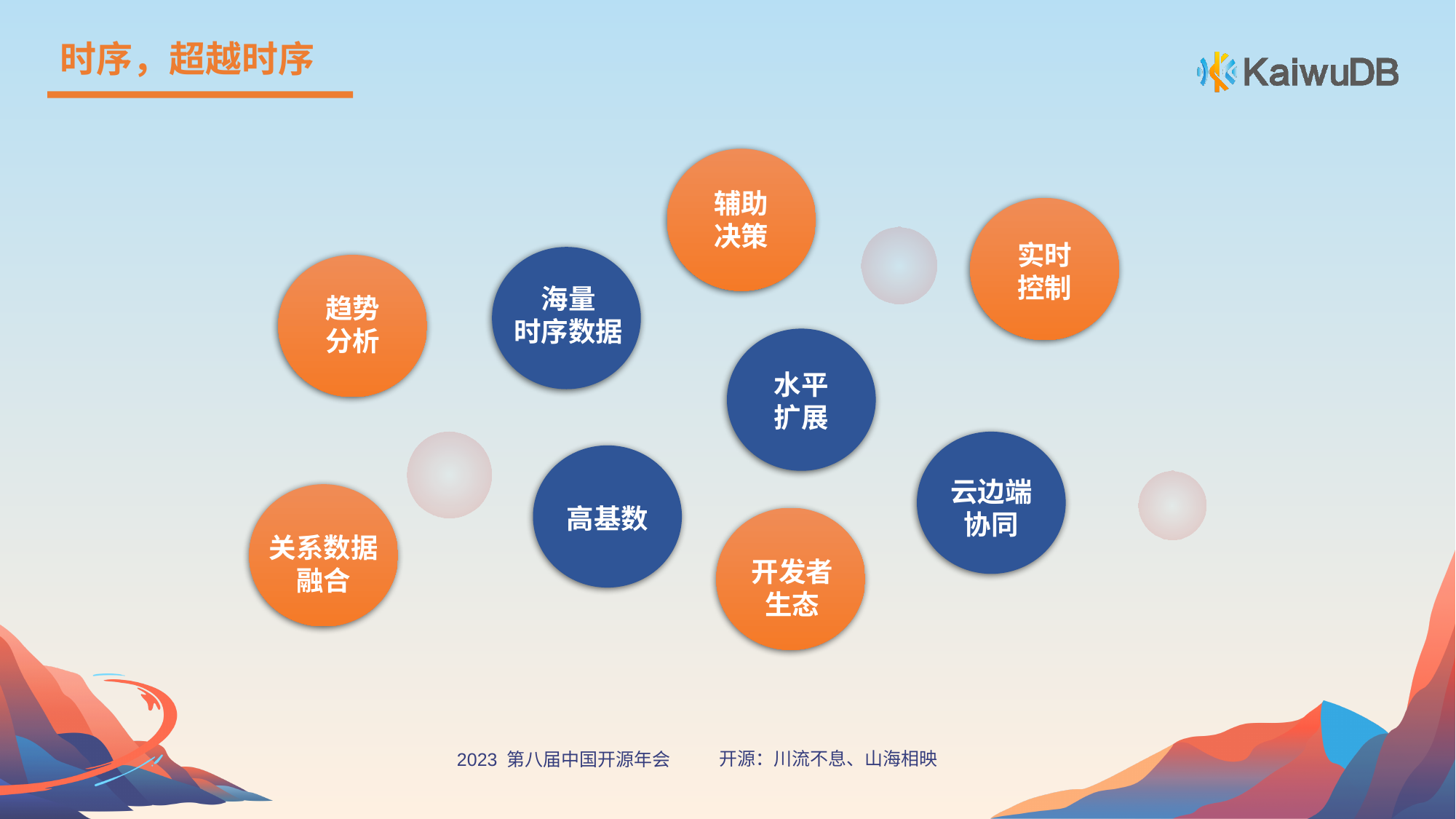

时序，超越时序

辅助
决策

实时
控制

海量
时序数据
趋势
分析

水平
扩展

云边端
协同

高基数

关系数据融合
开发者
生态